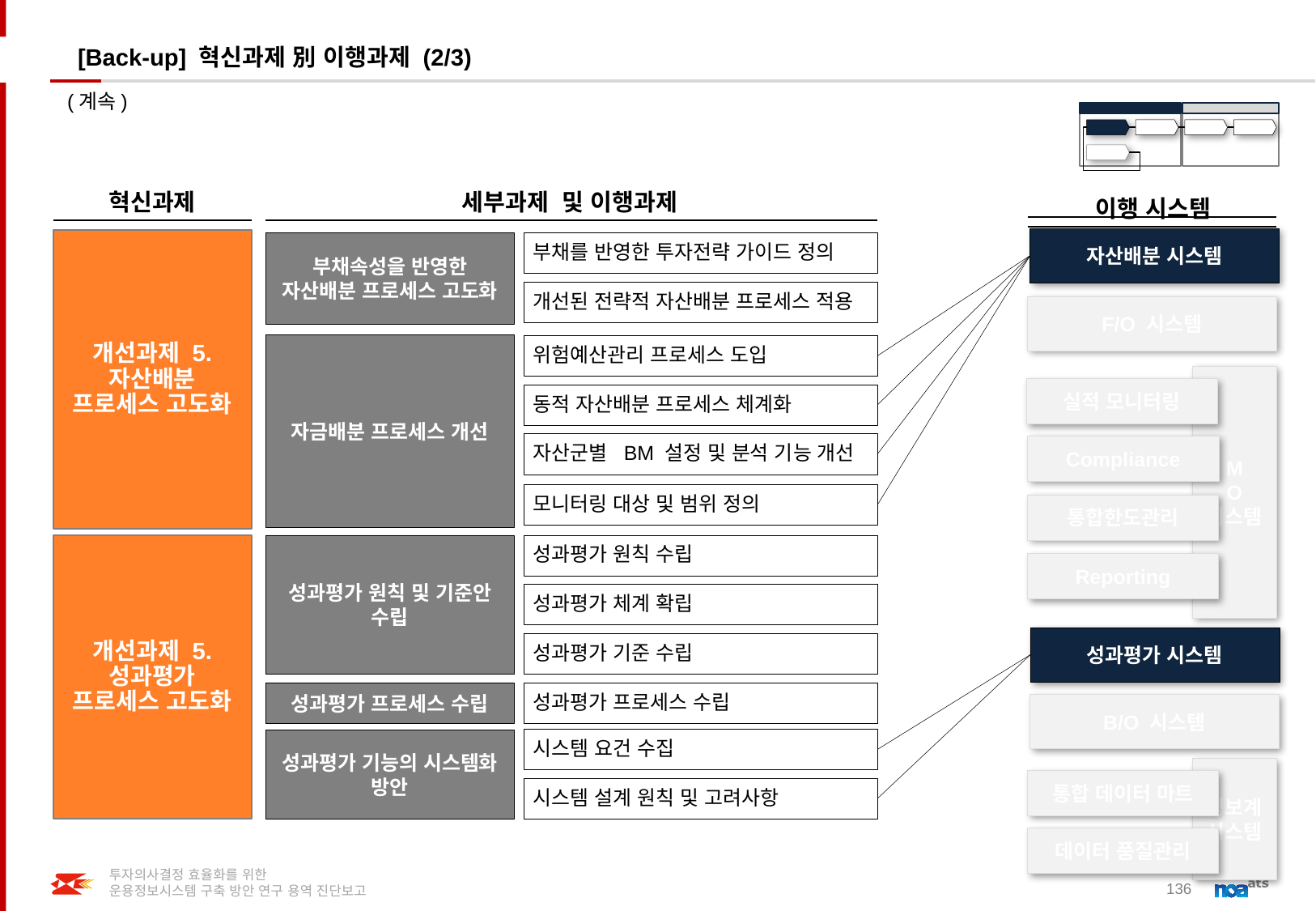

# [Back-up] 혁신과제 別 이행과제 (2/3)
(계속)

혁신과제
세부과제  및 이행과제
이행 시스템
자산배분 시스템
개선과제 5. 자산배분 프로세스 고도화
부채속성을 반영한 자산배분 프로세스 고도화
부채를 반영한 투자전략 가이드 정의
개선된 전략적 자산배분 프로세스 적용
자금배분 프로세스 개선
위험예산관리 프로세스 도입
동적 자산배분 프로세스 체계화
자산군별  BM 설정 및 분석 기능 개선
모니터링 대상 및 범위 정의
개선과제 5. 성과평가 프로세스 고도화
성과평가 원칙 및 기준안 수립
성과평가 원칙 수립
성과평가 체계 확립
성과평가 기준 수립
성과평가 프로세스 수립
성과평가 프로세스 수립
시스템 요건 수집
성과평가 기능의 시스템화 방안
시스템 설계 원칙 및 고려사항
F/O 시스템
M
O 시스템
실적 모니터링
Compliance
통합한도관리
Reporting
성과평가 시스템
B/O 시스템
정보계
시스템
통합 데이터 마트
데이터 품질관리